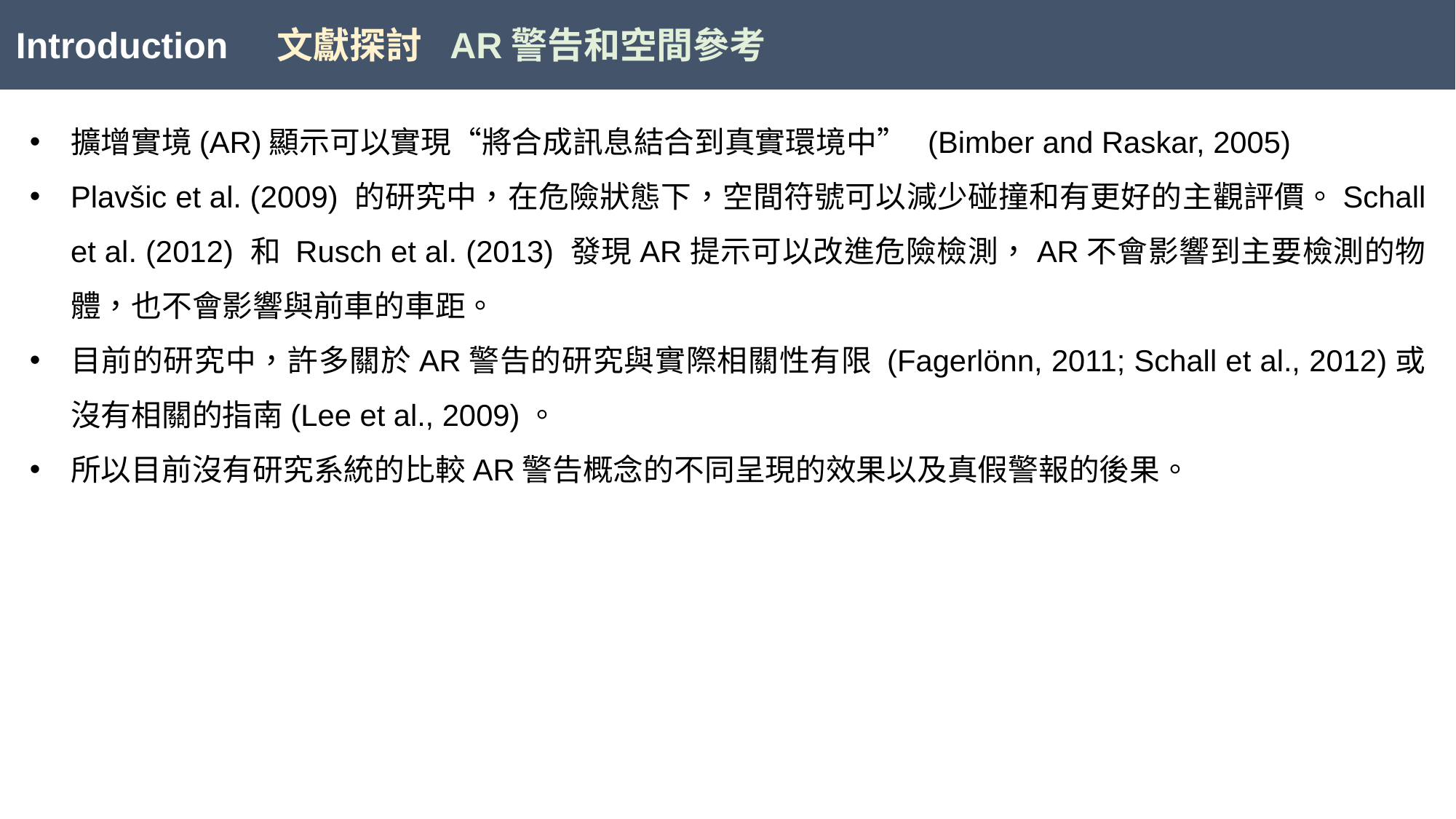

文獻探討
AR警告和空間參考
Introduction
擴增實境(AR)顯示可以實現“將合成訊息結合到真實環境中”  (Bimber and Raskar, 2005)
Plavšic et al. (2009) 的研究中，在危險狀態下，空間符號可以減少碰撞和有更好的主觀評價。Schall et al. (2012) 和 Rusch et al. (2013) 發現AR提示可以改進危險檢測，AR不會影響到主要檢測的物體，也不會影響與前車的車距。
目前的研究中，許多關於AR警告的研究與實際相關性有限 (Fagerlönn, 2011; Schall et al., 2012)或沒有相關的指南(Lee et al., 2009)。
所以目前沒有研究系統的比較AR警告概念的不同呈現的效果以及真假警報的後果。